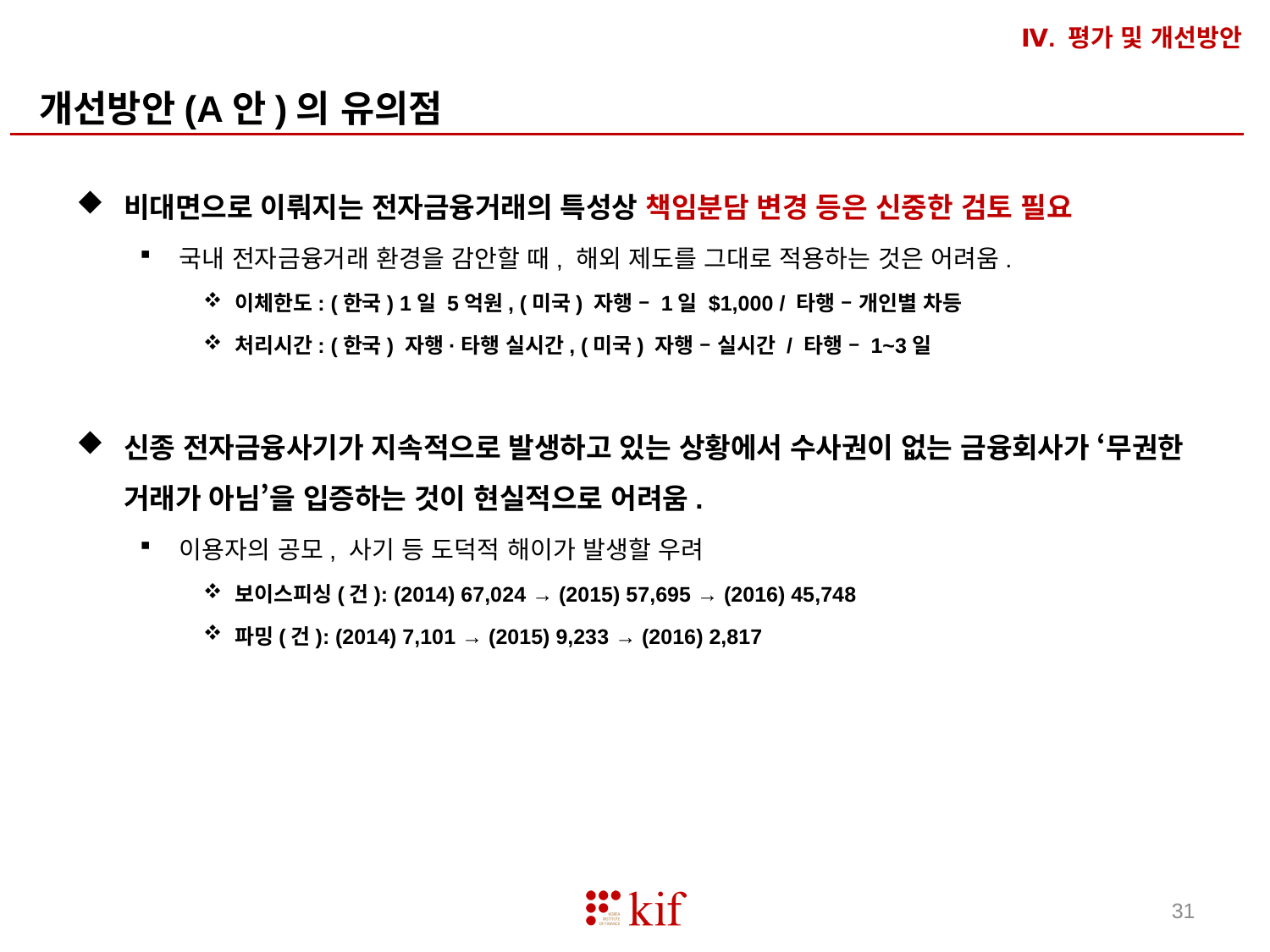

Ⅳ. 평가 및 개선방안
개선방안(A안)의 유의점
비대면으로 이뤄지는 전자금융거래의 특성상 책임분담 변경 등은 신중한 검토 필요
국내 전자금융거래 환경을 감안할 때, 해외 제도를 그대로 적용하는 것은 어려움.
이체한도: (한국) 1일 5억원, (미국) 자행 – 1일 $1,000 / 타행 – 개인별 차등
처리시간: (한국) 자행·타행 실시간, (미국) 자행 – 실시간 / 타행 – 1~3일

신종 전자금융사기가 지속적으로 발생하고 있는 상황에서 수사권이 없는 금융회사가 ‘무권한 거래가 아님’을 입증하는 것이 현실적으로 어려움.
이용자의 공모, 사기 등 도덕적 해이가 발생할 우려
보이스피싱(건): (2014) 67,024 → (2015) 57,695 → (2016) 45,748
파밍(건): (2014) 7,101 → (2015) 9,233 → (2016) 2,817

31